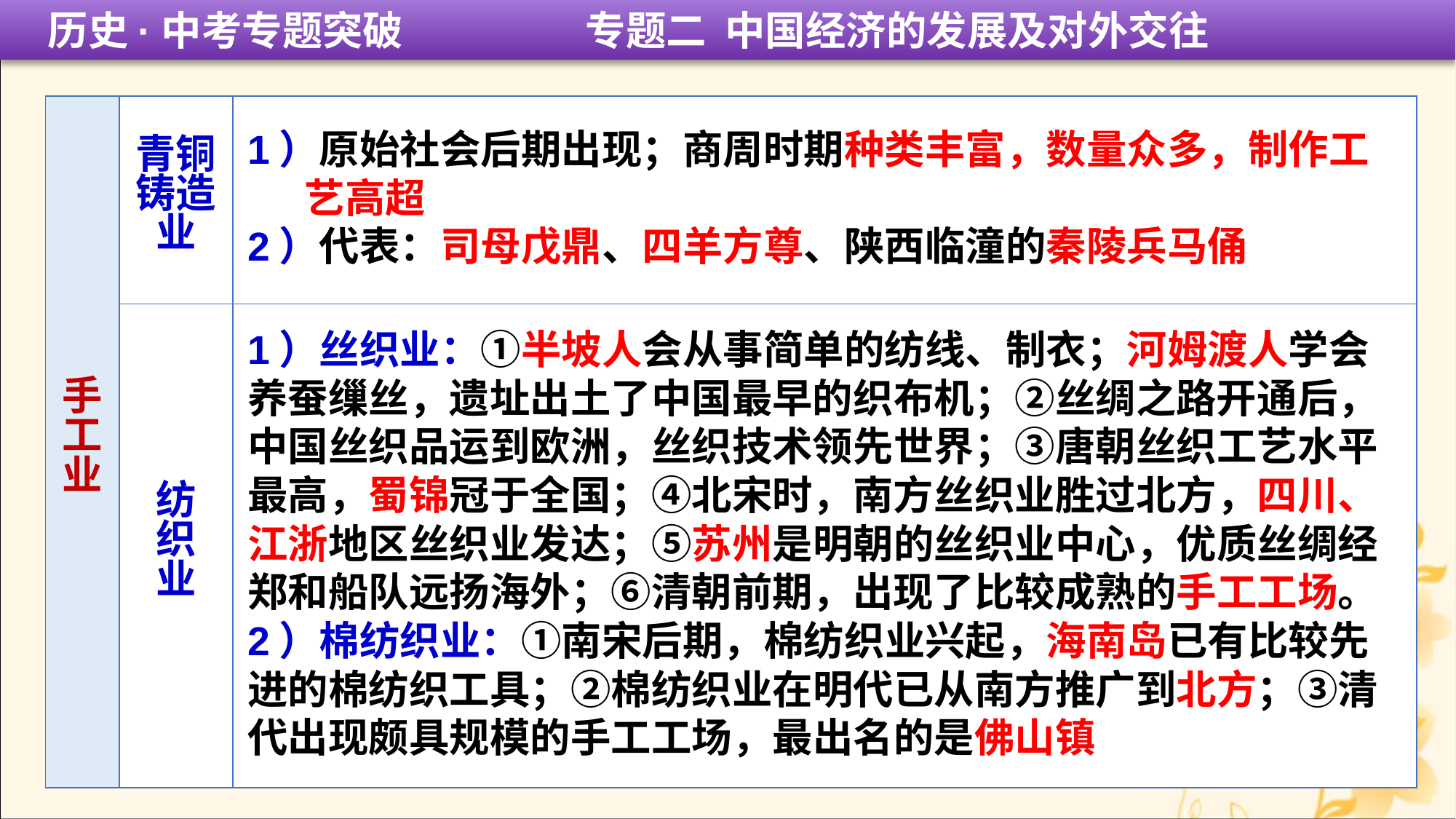

历史·中考专题突破                    专题二  中国经济的发展及对外交往
| 手 工 业 | 青铜铸造业 | 1）原始社会后期出现；商周时期种类丰富，数量众多，制作工 艺高超 2）代表：司母戊鼎、四羊方尊、陕西临潼的秦陵兵马俑 |
| --- | --- | --- |
|  | 纺 织 业 | 1）丝织业：①半坡人会从事简单的纺线、制衣；河姆渡人学会养蚕缫丝，遗址出土了中国最早的织布机；②丝绸之路开通后，中国丝织品运到欧洲，丝织技术领先世界；③唐朝丝织工艺水平最高，蜀锦冠于全国；④北宋时，南方丝织业胜过北方，四川、江浙地区丝织业发达；⑤苏州是明朝的丝织业中心，优质丝绸经郑和船队远扬海外；⑥清朝前期，出现了比较成熟的手工工场。 2）棉纺织业：①南宋后期，棉纺织业兴起，海南岛已有比较先进的棉纺织工具；②棉纺织业在明代已从南方推广到北方；③清代出现颇具规模的手工工场，最出名的是佛山镇 |